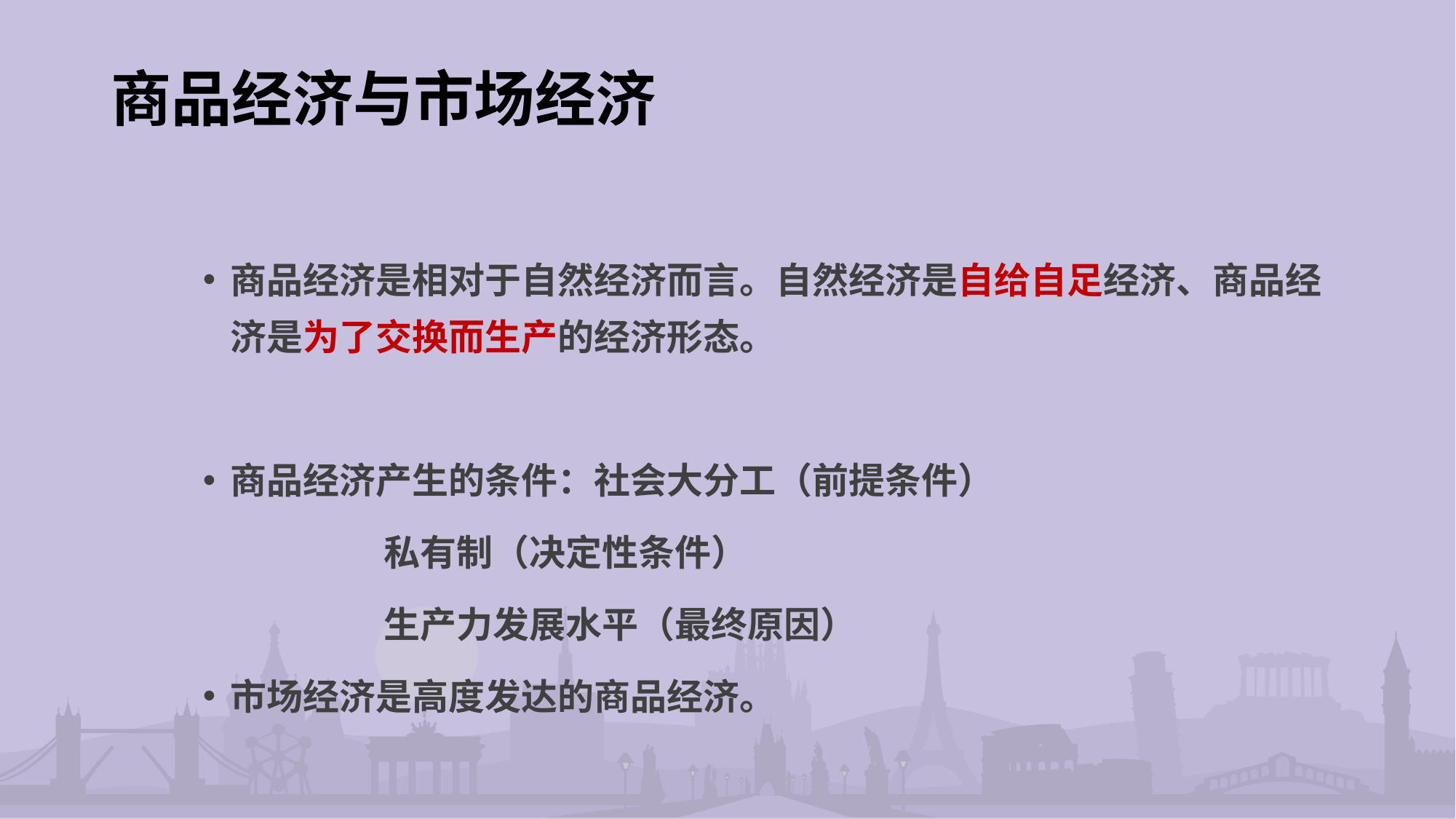

# 商品经济与市场经济
商品经济是相对于自然经济而言。自然经济是自给自足经济、商品经济是为了交换而生产的经济形态。

商品经济产生的条件：社会大分工（前提条件）
                     私有制（决定性条件）
                     生产力发展水平（最终原因）
市场经济是高度发达的商品经济。